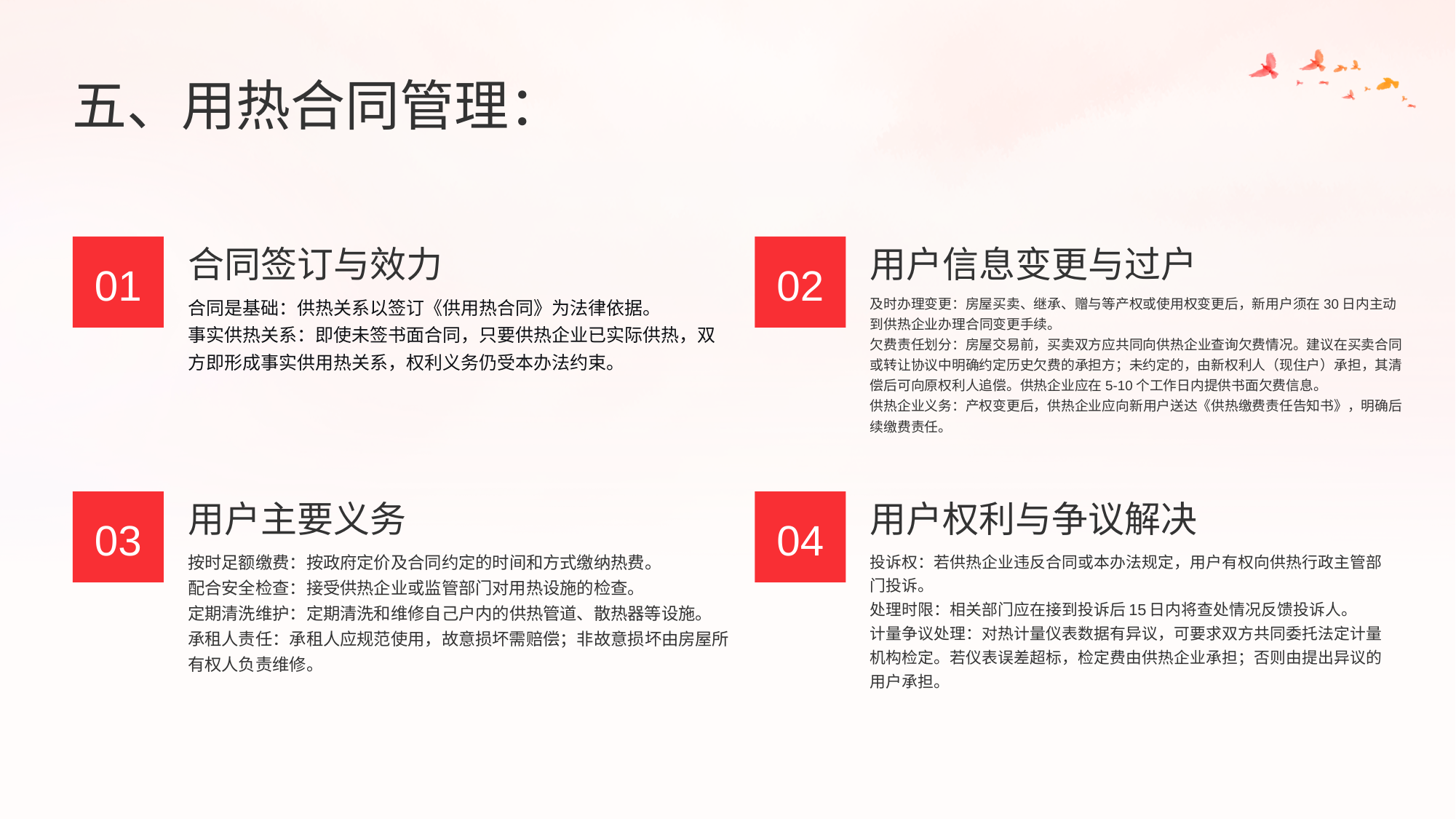

五、用热合同管理：

合同签订与效力

用户信息变更与过户
01
02
合同是基础：供热关系以签订《供用热合同》为法律依据。
事实供热关系：即使未签书面合同，只要供热企业已实际供热，双方即形成事实供用热关系，权利义务仍受本办法约束。
及时办理变更：房屋买卖、继承、赠与等产权或使用权变更后，新用户须在30日内主动到供热企业办理合同变更手续。
欠费责任划分：房屋交易前，买卖双方应共同向供热企业查询欠费情况。建议在买卖合同或转让协议中明确约定历史欠费的承担方；未约定的，由新权利人（现住户）承担，其清偿后可向原权利人追偿。供热企业应在5-10个工作日内提供书面欠费信息。
供热企业义务：产权变更后，供热企业应向新用户送达《供热缴费责任告知书》，明确后续缴费责任。

用户主要义务

用户权利与争议解决
03
04
按时足额缴费：按政府定价及合同约定的时间和方式缴纳热费。
配合安全检查：接受供热企业或监管部门对用热设施的检查。
定期清洗维护：定期清洗和维修自己户内的供热管道、散热器等设施。
承租人责任：承租人应规范使用，故意损坏需赔偿；非故意损坏由房屋所有权人负责维修。

投诉权：若供热企业违反合同或本办法规定，用户有权向供热行政主管部门投诉。
处理时限：相关部门应在接到投诉后15日内将查处情况反馈投诉人。
计量争议处理：对热计量仪表数据有异议，可要求双方共同委托法定计量机构检定。若仪表误差超标，检定费由供热企业承担；否则由提出异议的用户承担。